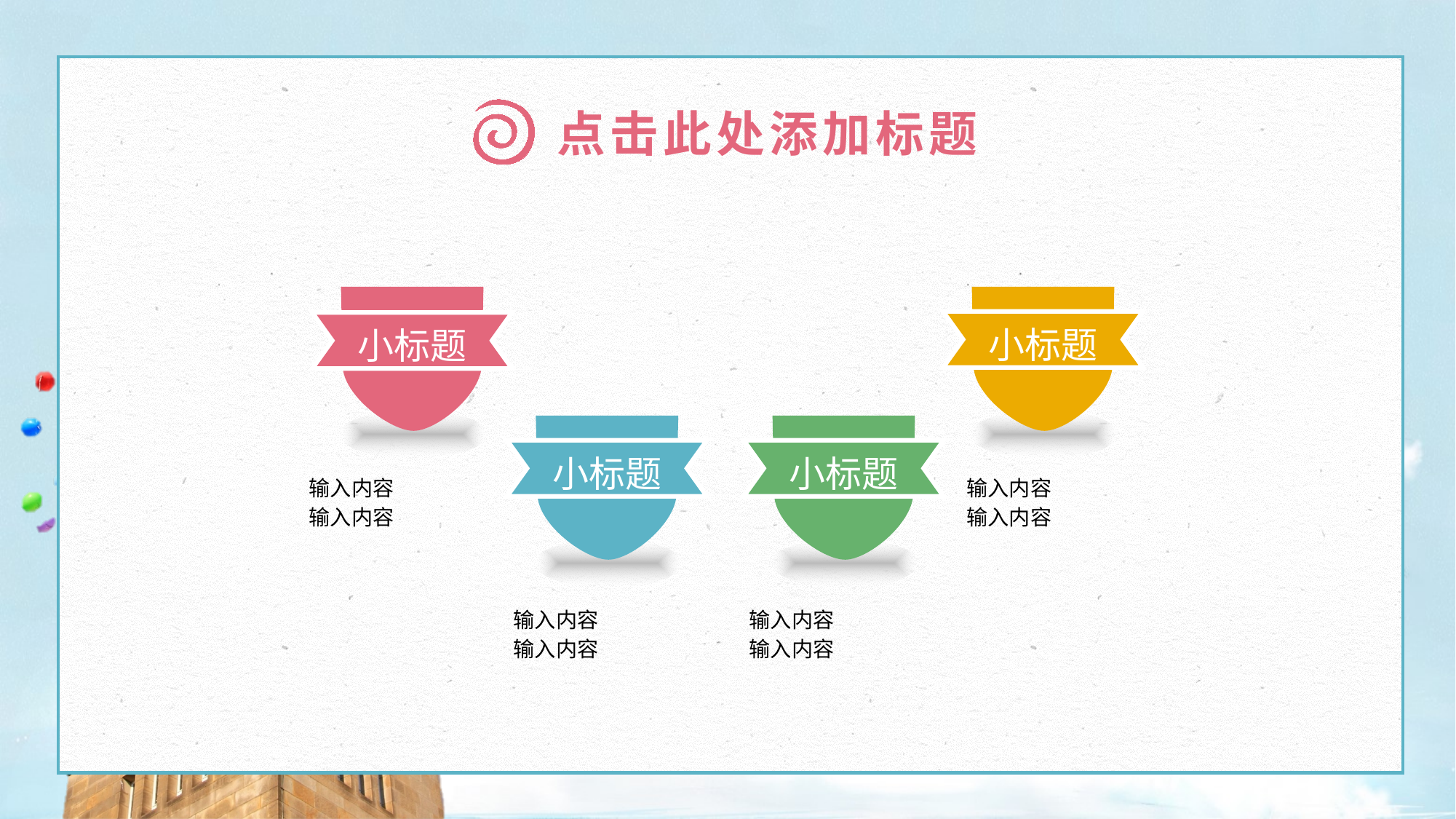

点击此处添加标题

小标题
小标题

小标题
小标题

输入内容
输入内容

输入内容
输入内容

输入内容
输入内容

输入内容
输入内容